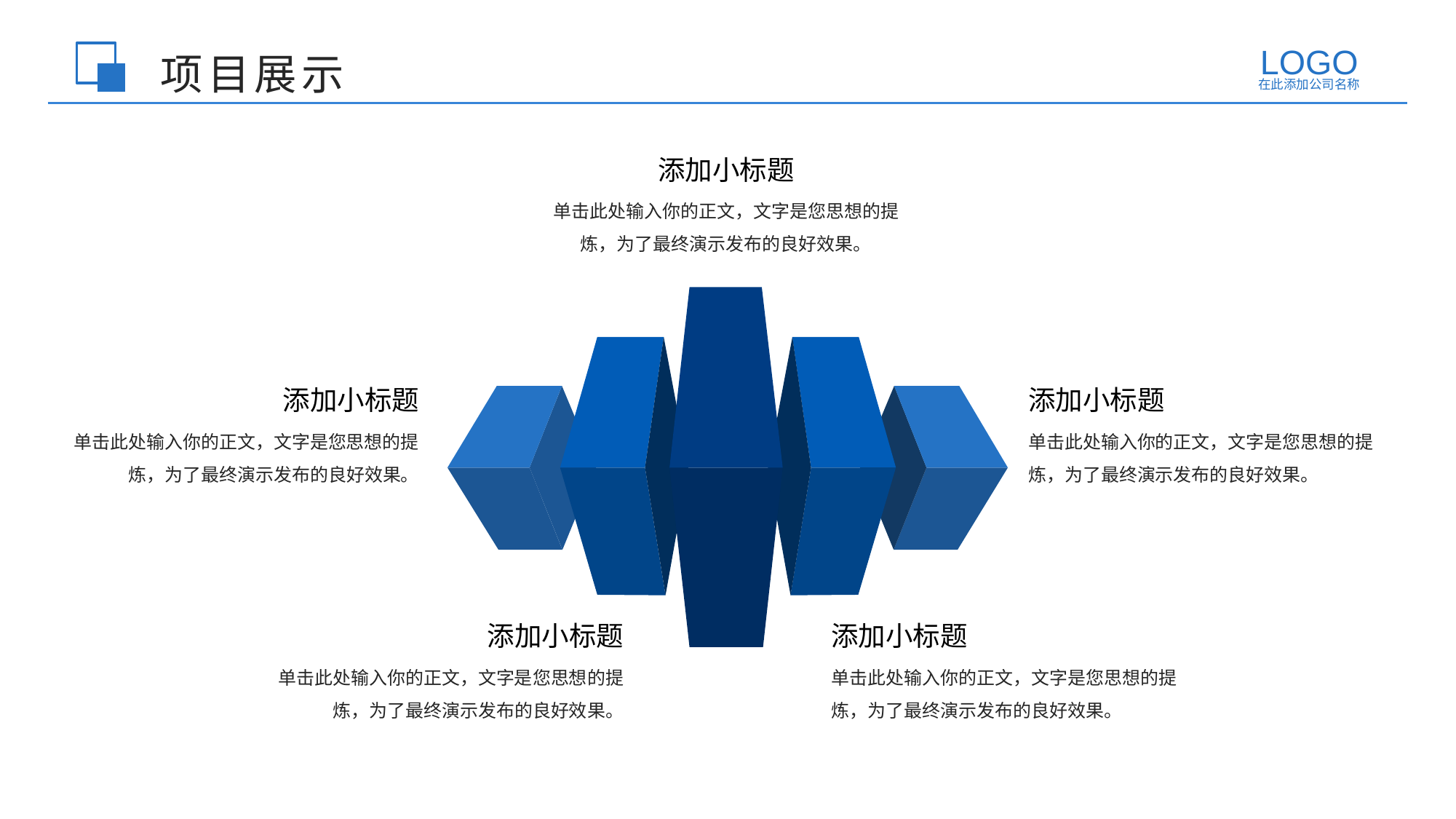

LOGO
在此添加公司名称
项目展示

添加小标题
单击此处输入你的正文，文字是您思想的提炼，为了最终演示发布的良好效果。

添加小标题
单击此处输入你的正文，文字是您思想的提炼，为了最终演示发布的良好效果。
添加小标题
单击此处输入你的正文，文字是您思想的提炼，为了最终演示发布的良好效果。
添加小标题
单击此处输入你的正文，文字是您思想的提炼，为了最终演示发布的良好效果。
添加小标题
单击此处输入你的正文，文字是您思想的提炼，为了最终演示发布的良好效果。